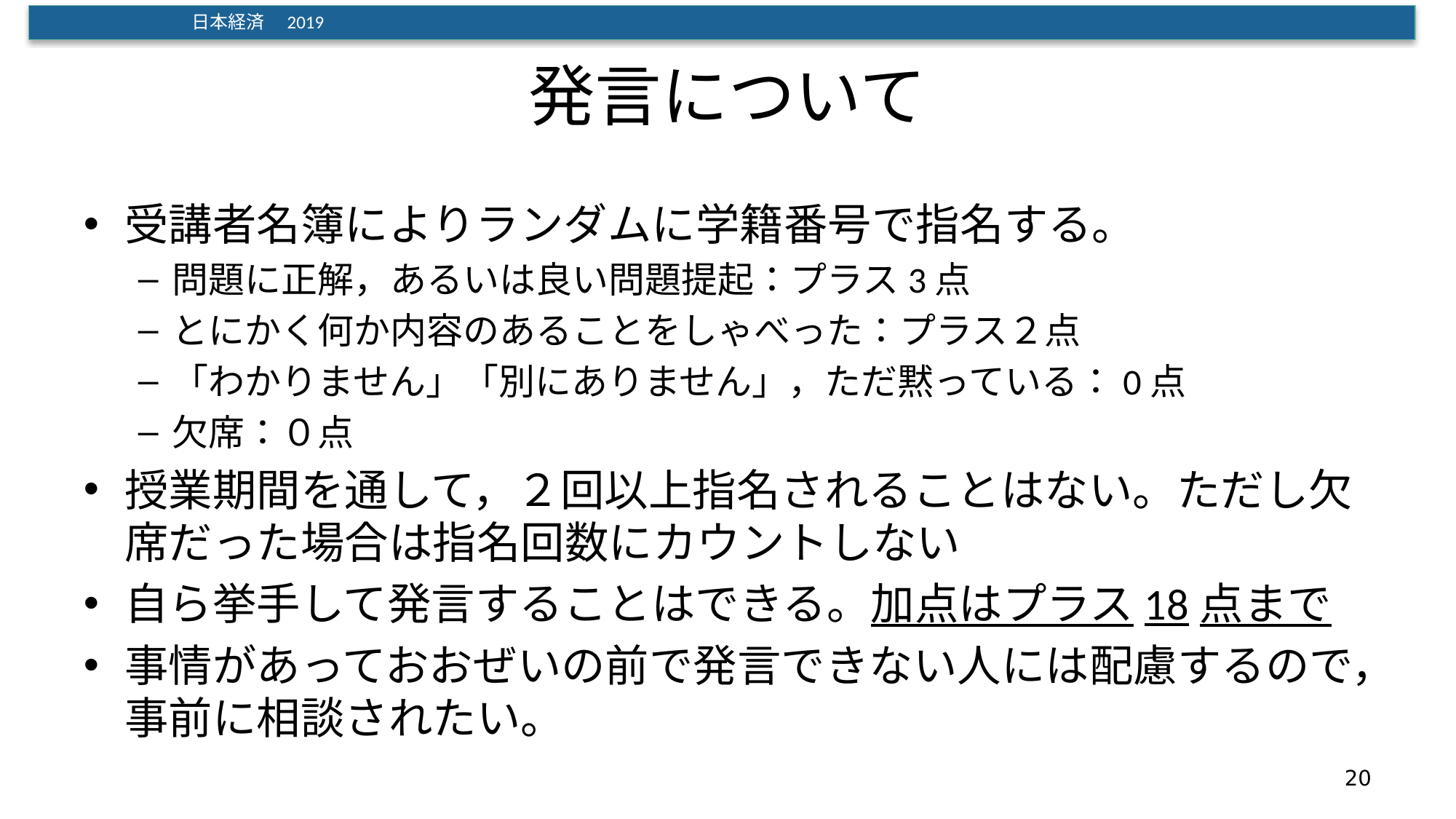

# 発言について
受講者名簿によりランダムに学籍番号で指名する。
問題に正解，あるいは良い問題提起：プラス3点
とにかく何か内容のあることをしゃべった：プラス２点
「わかりません」「別にありません」，ただ黙っている：0点
欠席：０点
授業期間を通して，２回以上指名されることはない。ただし欠席だった場合は指名回数にカウントしない
自ら挙手して発言することはできる。加点はプラス18点まで
事情があっておおぜいの前で発言できない人には配慮するので，事前に相談されたい。
20